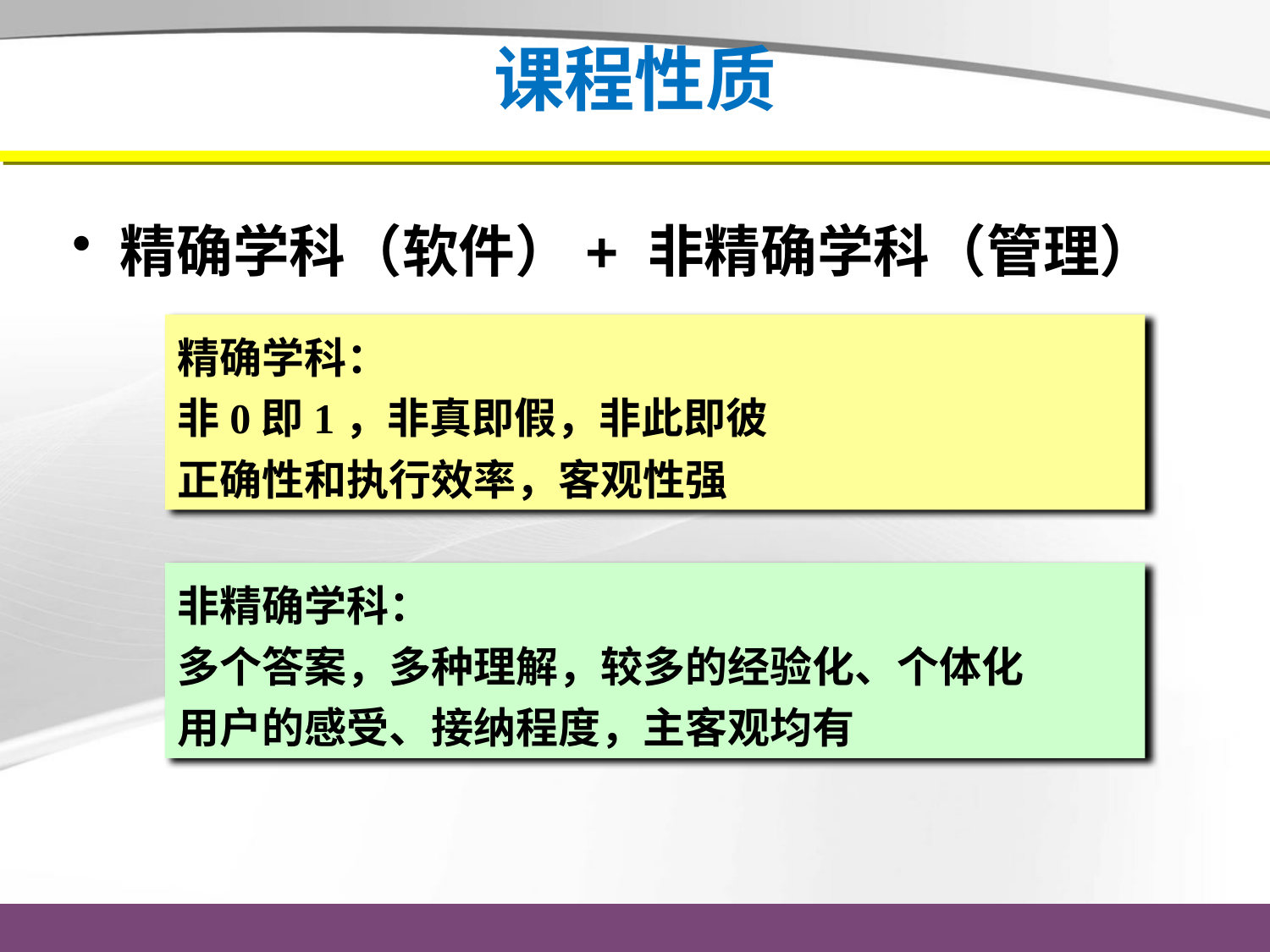

# 课程性质
精确学科（软件）+ 非精确学科（管理）
精确学科：
非0即1，非真即假，非此即彼
正确性和执行效率，客观性强
非精确学科：
多个答案，多种理解，较多的经验化、个体化
用户的感受、接纳程度，主客观均有